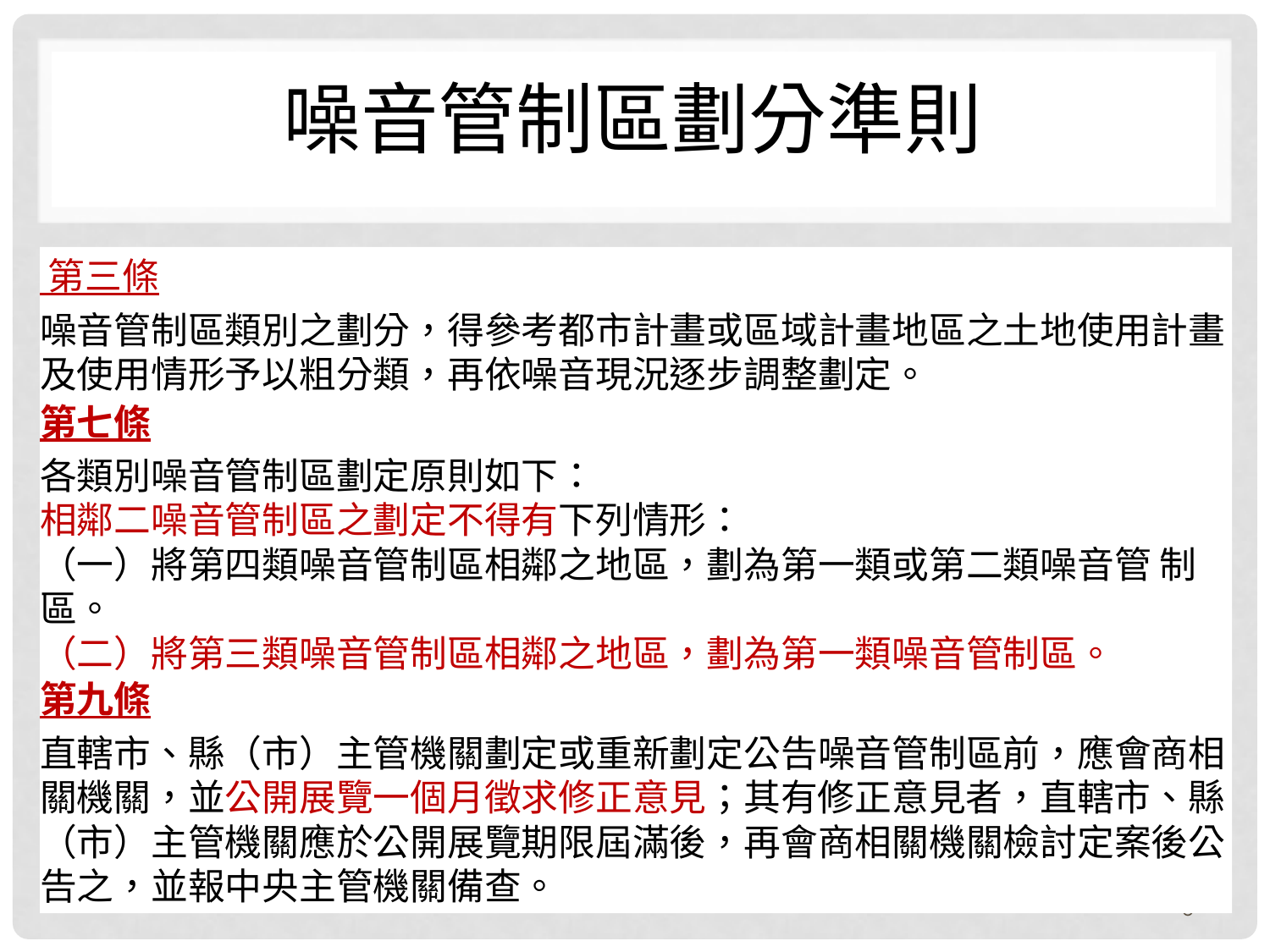

# 噪音管制區劃分準則
 第三條
噪音管制區類別之劃分，得參考都市計畫或區域計畫地區之土地使用計畫 及使用情形予以粗分類，再依噪音現況逐步調整劃定。
第七條
各類別噪音管制區劃定原則如下：
相鄰二噪音管制區之劃定不得有下列情形：
（一）將第四類噪音管制區相鄰之地區，劃為第一類或第二類噪音管 制區。
（二）將第三類噪音管制區相鄰之地區，劃為第一類噪音管制區。
第九條
直轄市、縣（市）主管機關劃定或重新劃定公告噪音管制區前，應會商相 關機關，並公開展覽一個月徵求修正意見；其有修正意見者，直轄市、縣 （市）主管機關應於公開展覽期限屆滿後，再會商相關機關檢討定案後公 告之，並報中央主管機關備查。
5